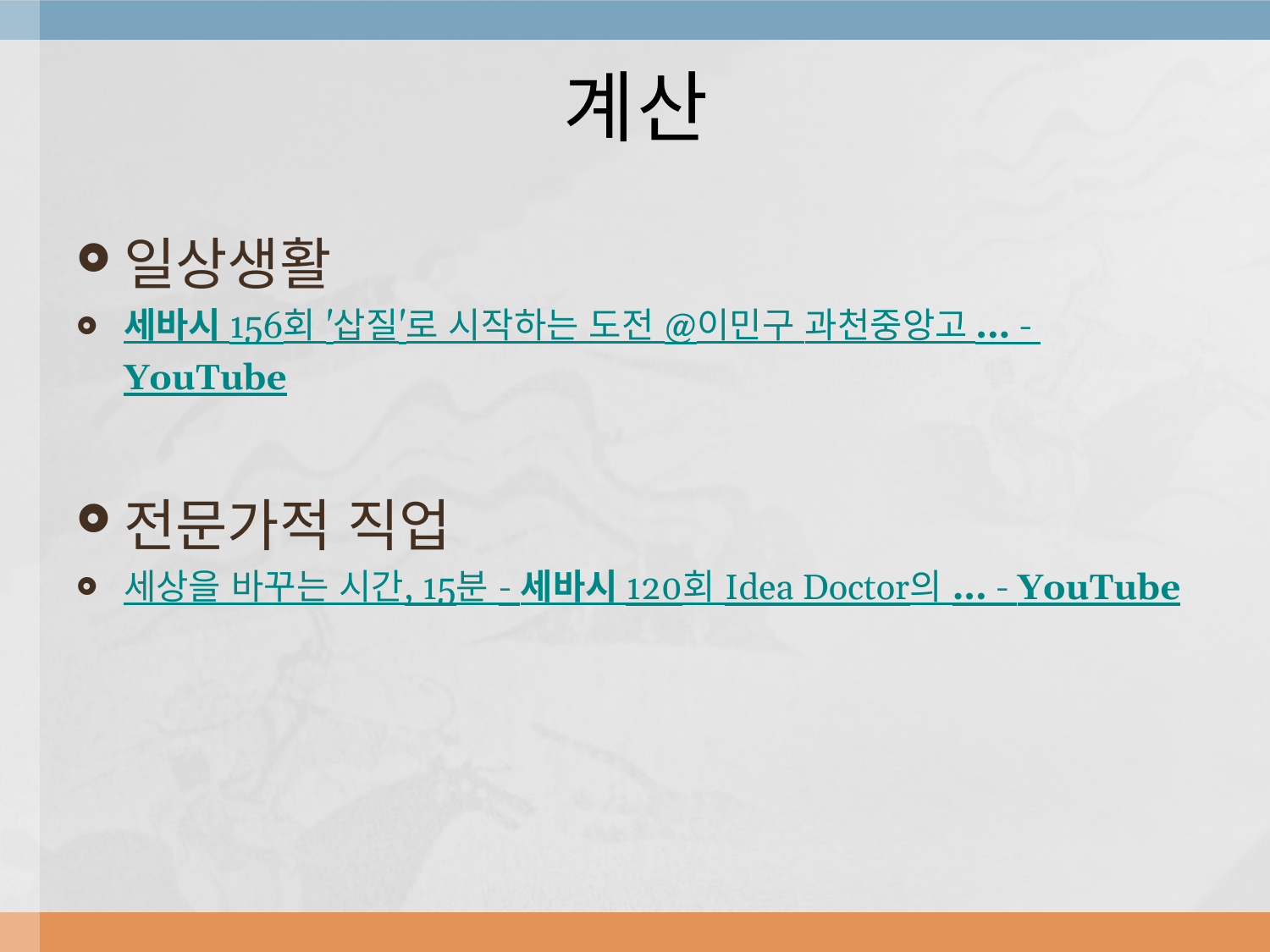

# 계산
일상생활
세바시 156회 '삽질'로 시작하는 도전 @이민구 과천중앙고 ... - YouTube

전문가적 직업
세상을 바꾸는 시간, 15분 - 세바시 120회 Idea Doctor의 ... - YouTube